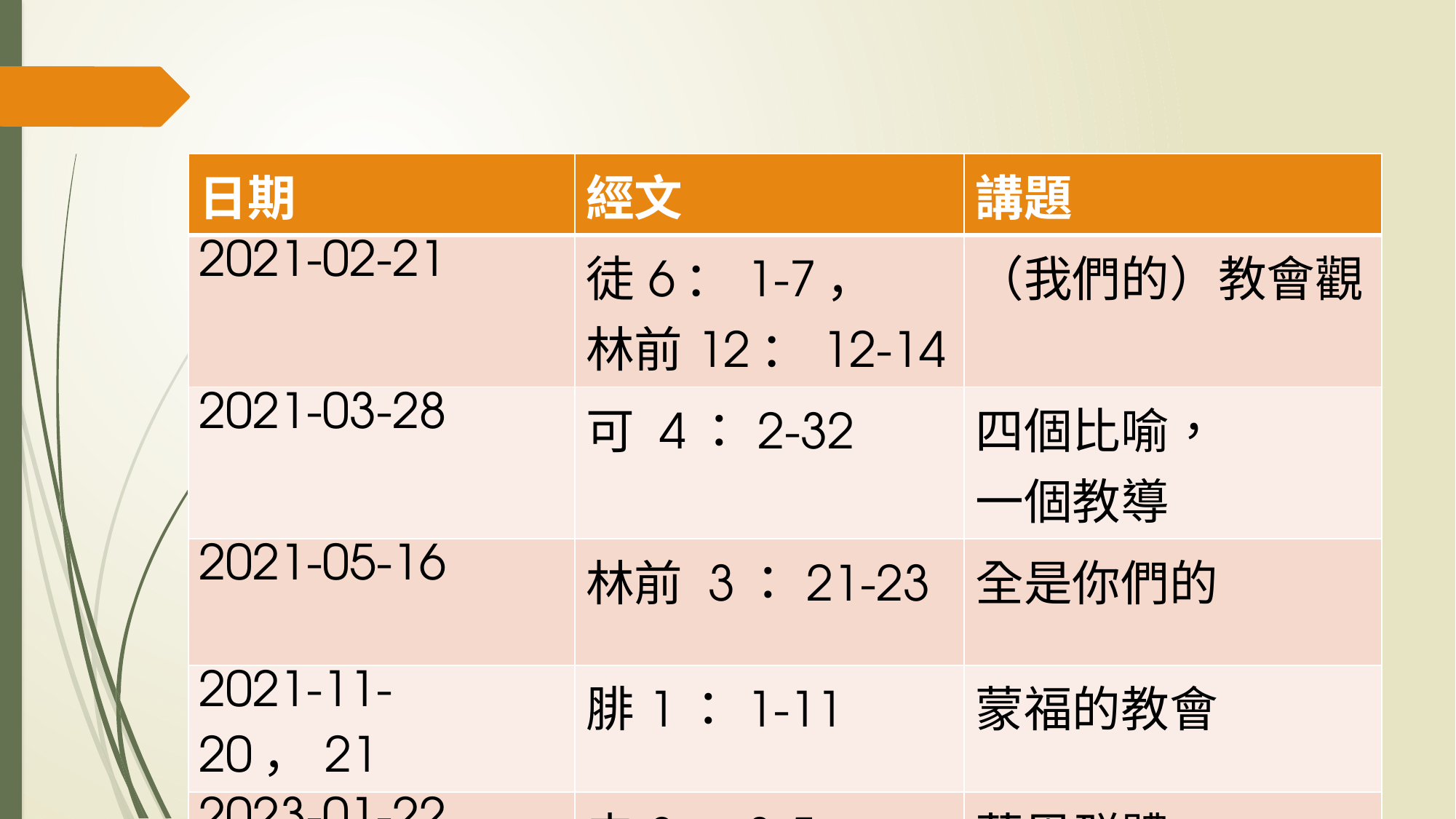

#
| 日期 | 經文 | 講題 |
| --- | --- | --- |
| 2021-02-21 | 徒6：1-7， 林前12：12-14 | （我們的）教會觀 |
| 2021-03-28 | 可 4：2-32 | 四個比喻， 一個教導 |
| 2021-05-16 | 林前 3：21-23 | 全是你們的 |
| 2021-11-20，21 | 腓1：1-11 | 蒙福的教會 |
| 2023-01-22 | 申8：3-5， 詩65：1-4 | 蒙恩群體， 當知何為 |